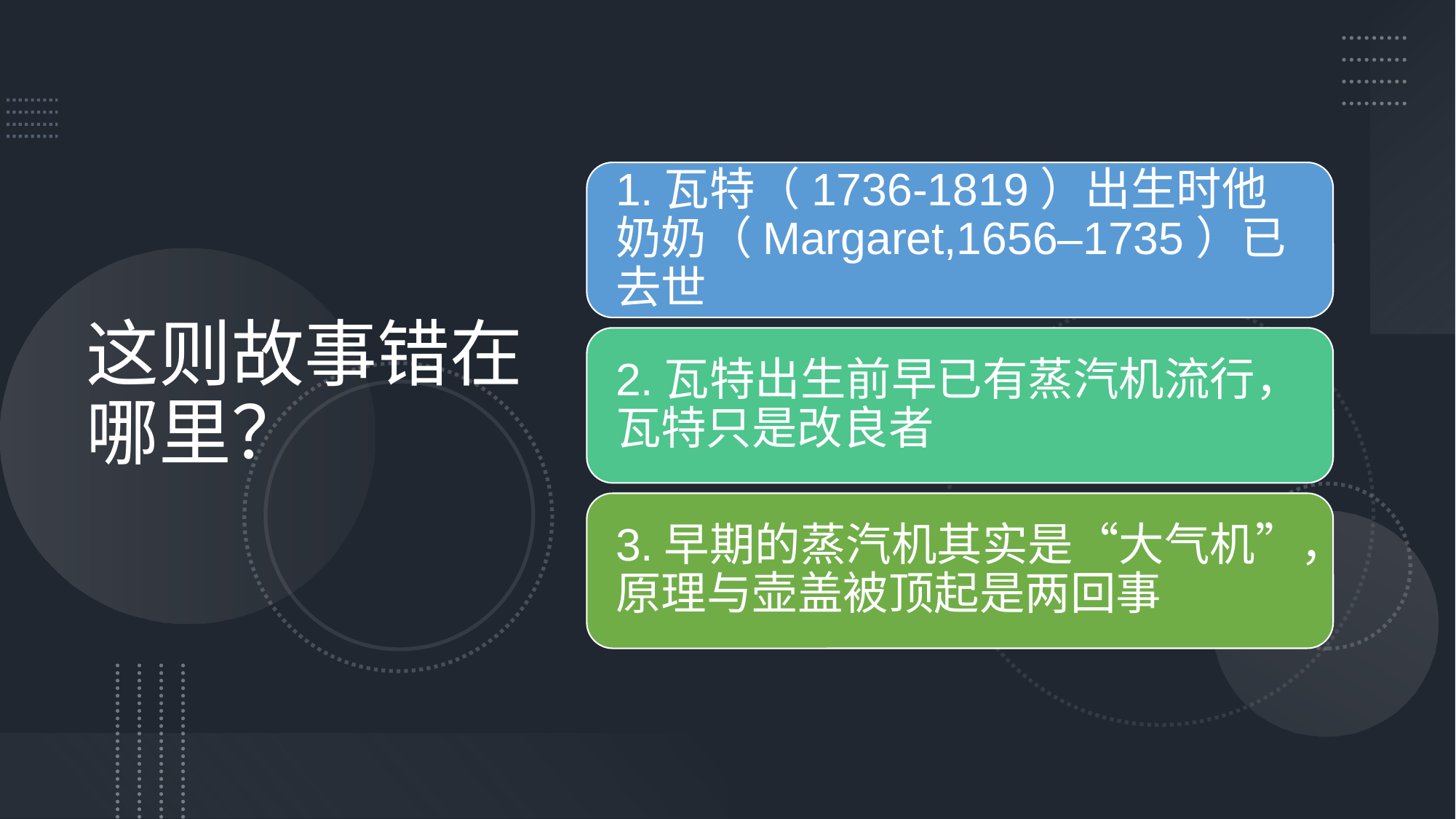

# 这则故事错在哪里？
1.瓦特（1736-1819）出生时他奶奶（Margaret,1656–1735）已去世
2.瓦特出生前早已有蒸汽机流行，瓦特只是改良者
3.早期的蒸汽机其实是“大气机”，原理与壶盖被顶起是两回事